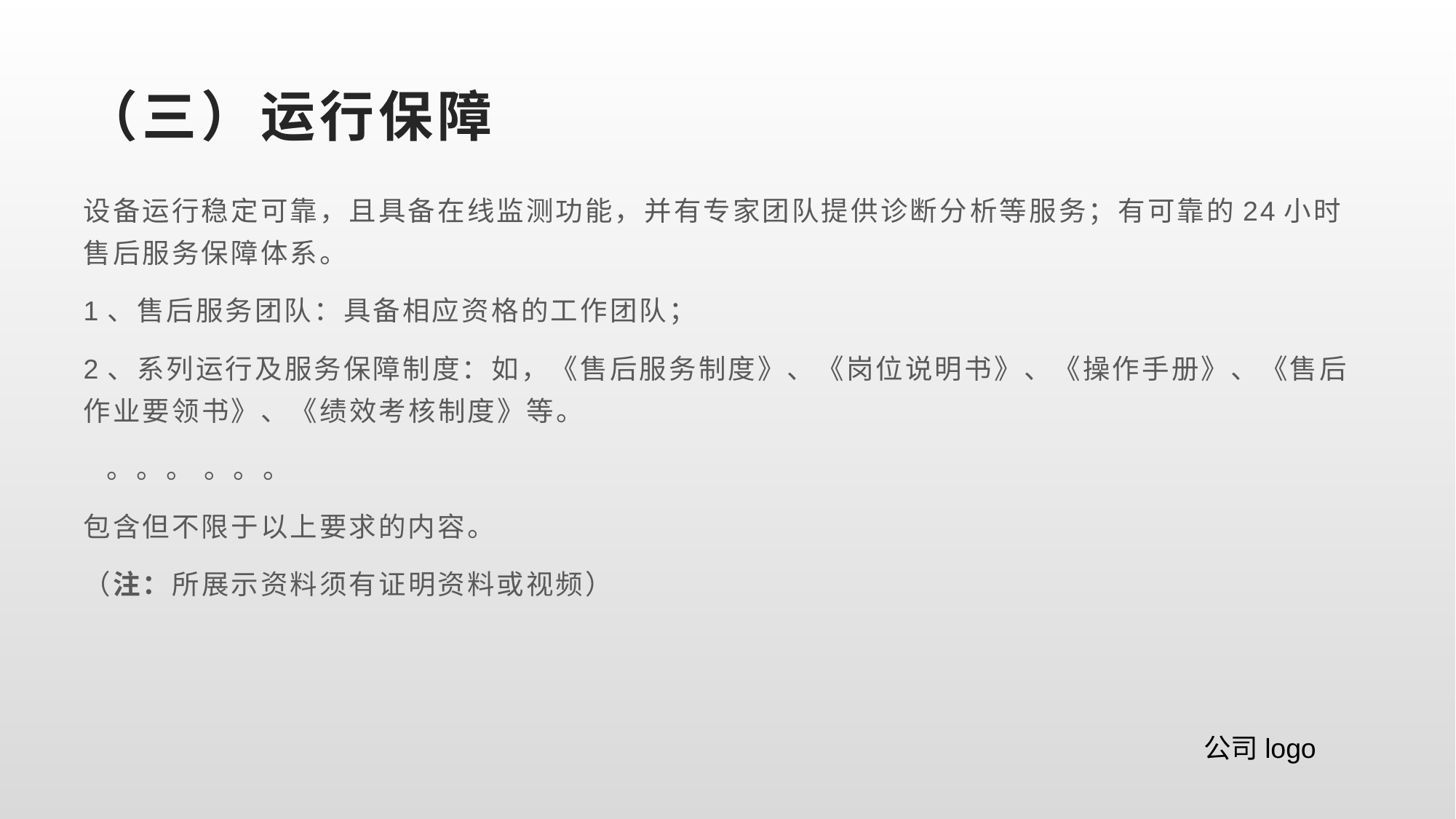

# （三）运行保障
设备运行稳定可靠，且具备在线监测功能，并有专家团队提供诊断分析等服务；有可靠的24小时售后服务保障体系。
1、售后服务团队：具备相应资格的工作团队；
2、系列运行及服务保障制度：如，《售后服务制度》、《岗位说明书》、《操作手册》、《售后作业要领书》、《绩效考核制度》等。
  。。。 。。。
包含但不限于以上要求的内容。
（注：所展示资料须有证明资料或视频）